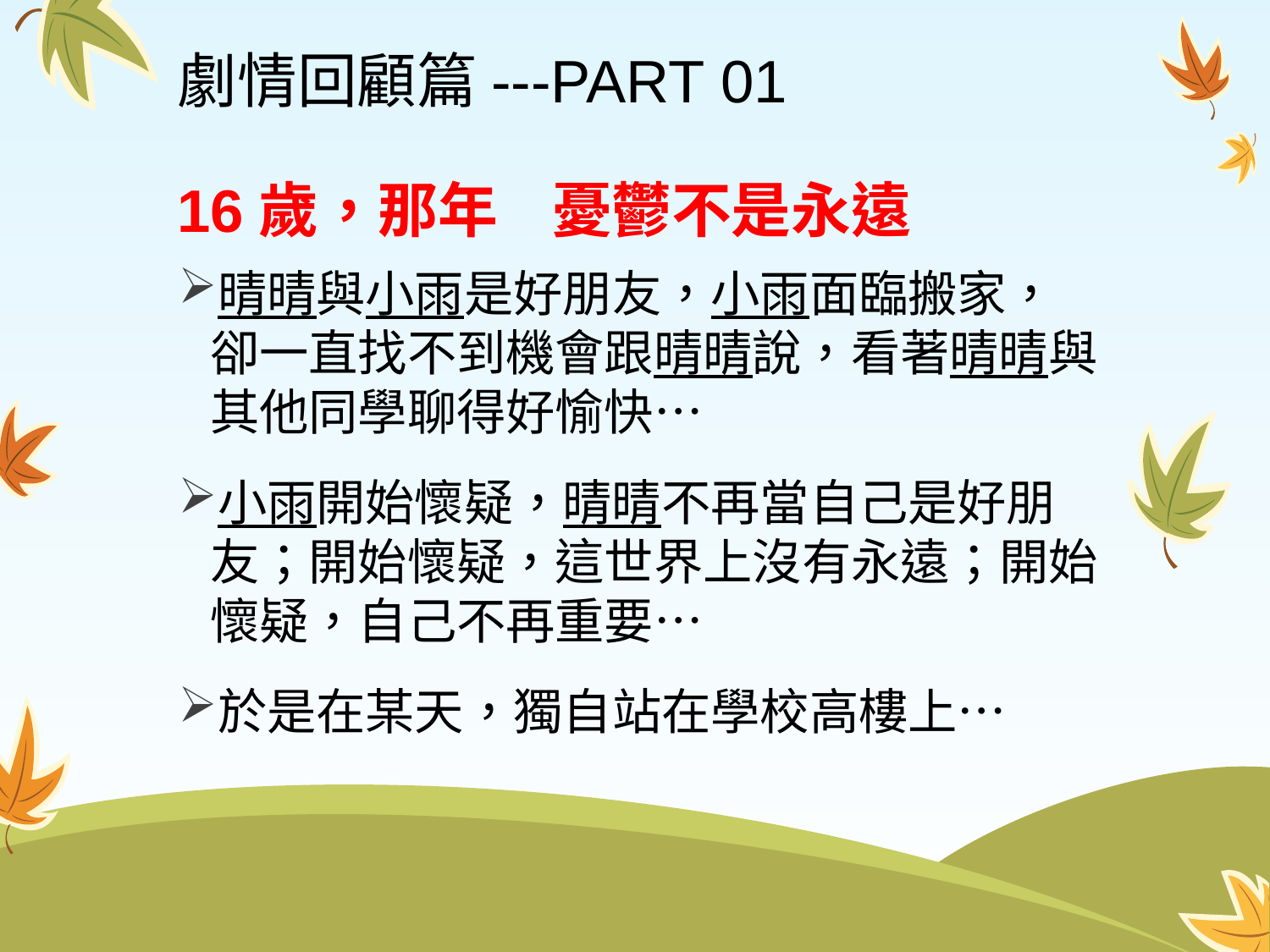

# 劇情回顧篇---PART 01 16歲，那年    憂鬱不是永遠
晴晴與小雨是好朋友，小雨面臨搬家，卻一直找不到機會跟晴晴說，看著晴晴與其他同學聊得好愉快…
小雨開始懷疑，晴晴不再當自己是好朋友；開始懷疑，這世界上沒有永遠；開始懷疑，自己不再重要…
於是在某天，獨自站在學校高樓上…